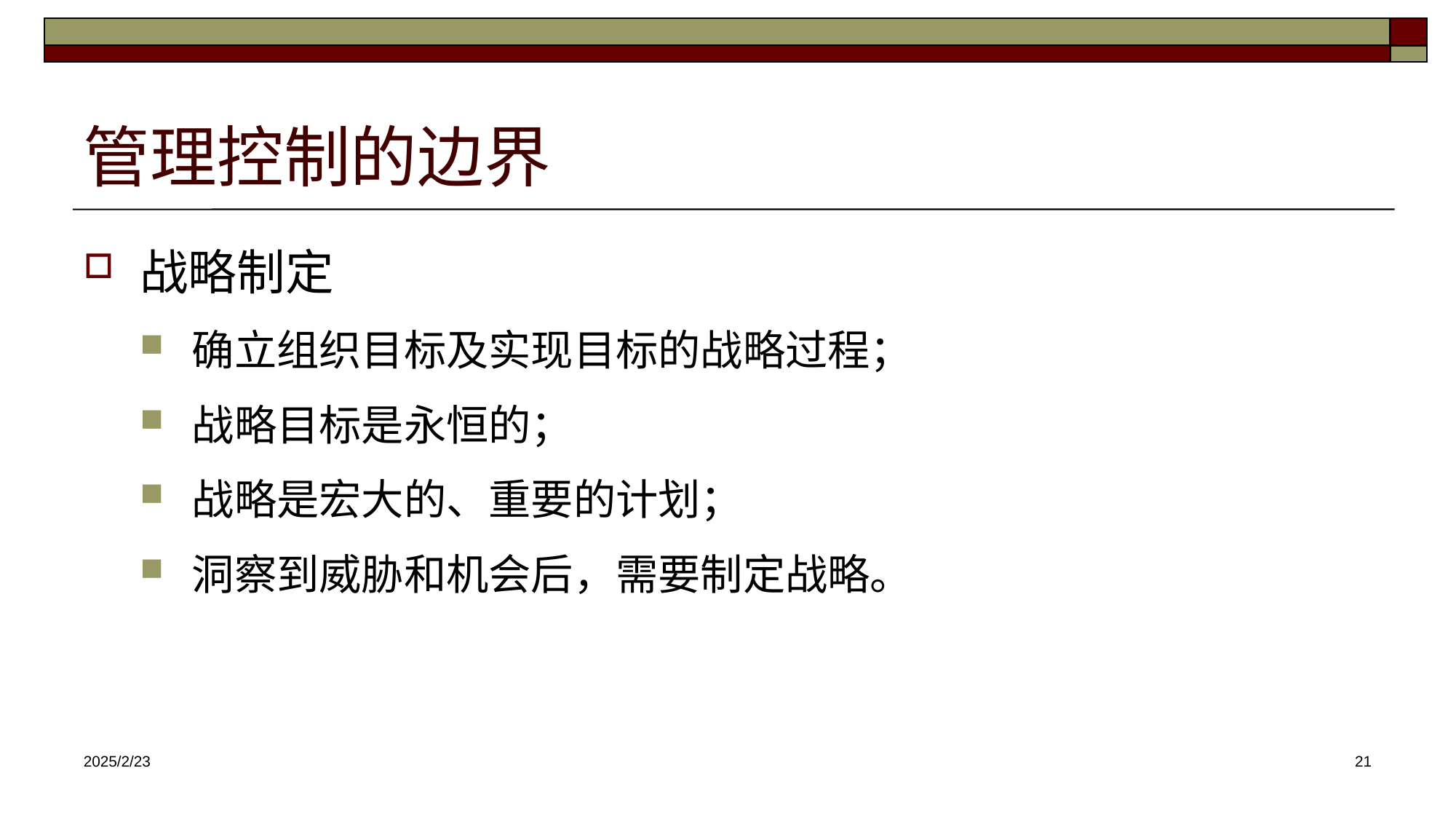

# 管理控制的边界
战略制定
确立组织目标及实现目标的战略过程；
战略目标是永恒的；
战略是宏大的、重要的计划；
洞察到威胁和机会后，需要制定战略。

2025/2/23
21